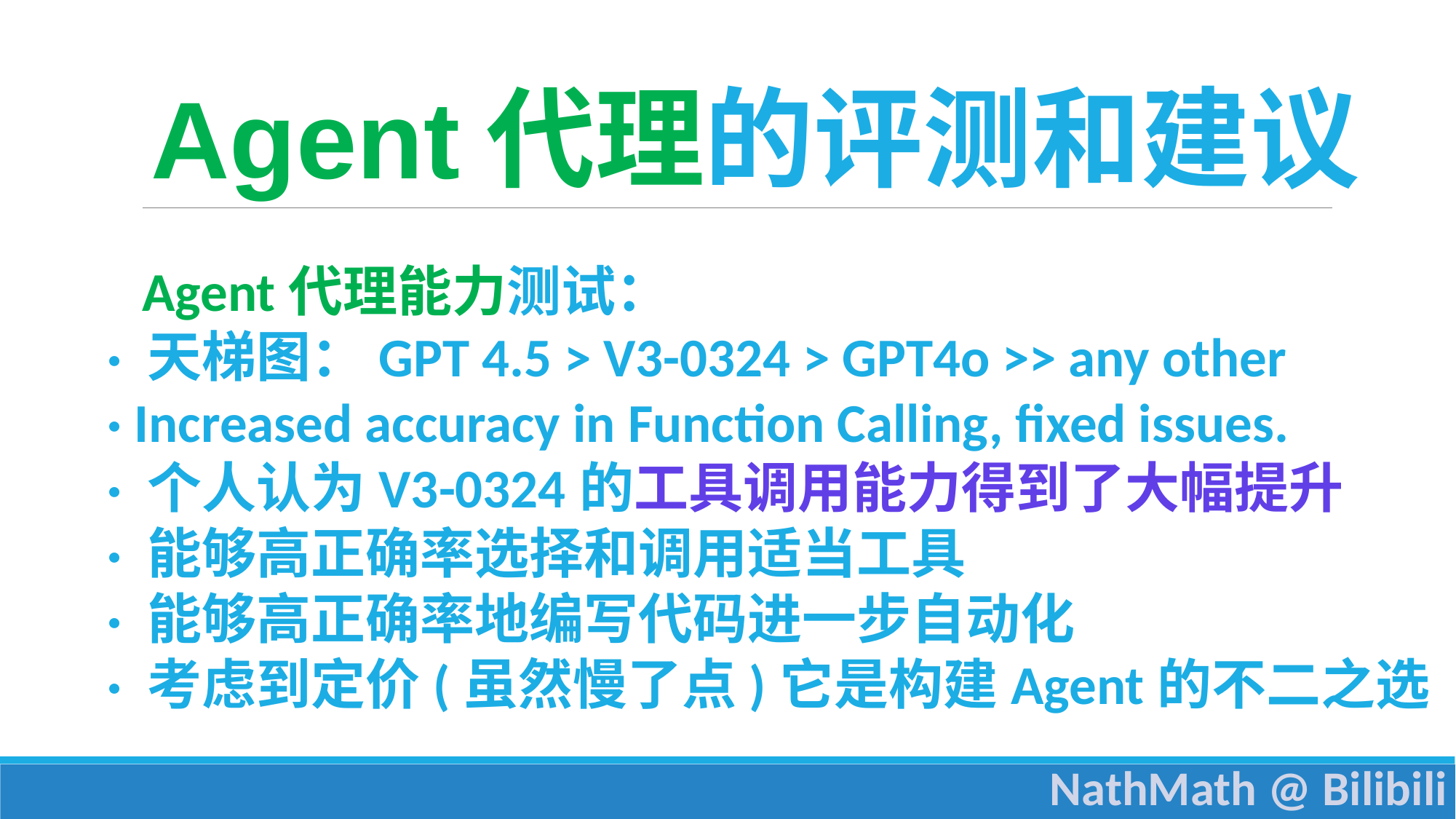

Agent代理的评测和建议
Agent代理能力测试：

· 天梯图：GPT 4.5 > V3-0324 > GPT4o >> any other
· Increased accuracy in Function Calling, fixed issues.
· 个人认为V3-0324的工具调用能力得到了大幅提升
· 能够高正确率选择和调用适当工具
· 能够高正确率地编写代码进一步自动化
· 考虑到定价(虽然慢了点)它是构建Agent的不二之选
NathMath @ Bilibili